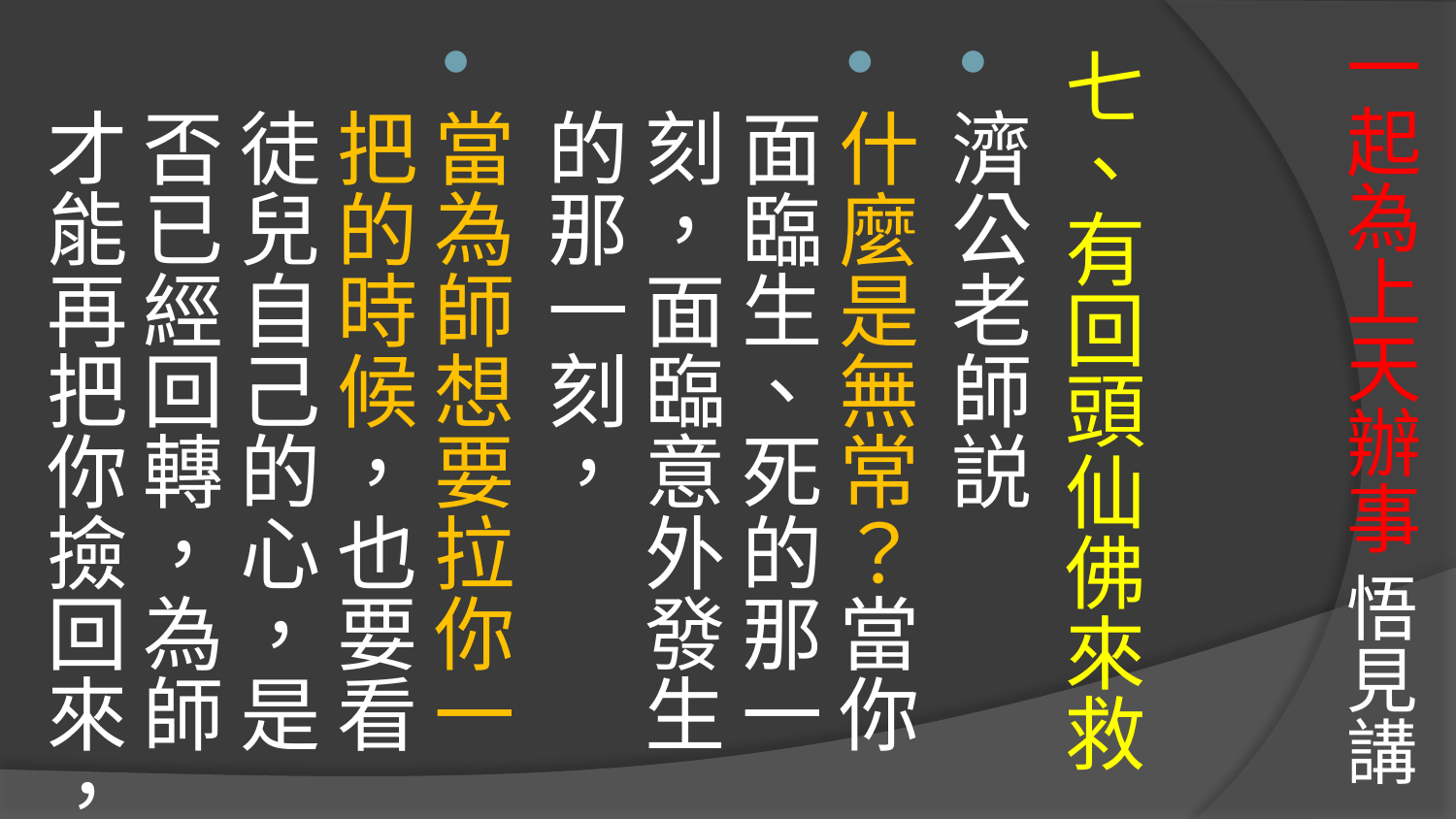

# 一起為上天辦事 悟見講
七、有回頭仙佛來救
濟公老師説
什麼是無常？當你面臨生、死的那一刻，面臨意外發生的那一刻，
當為師想要拉你一把的時候，也要看徒兒自己的心，是否已經回轉，為師才能再把你撿回來，